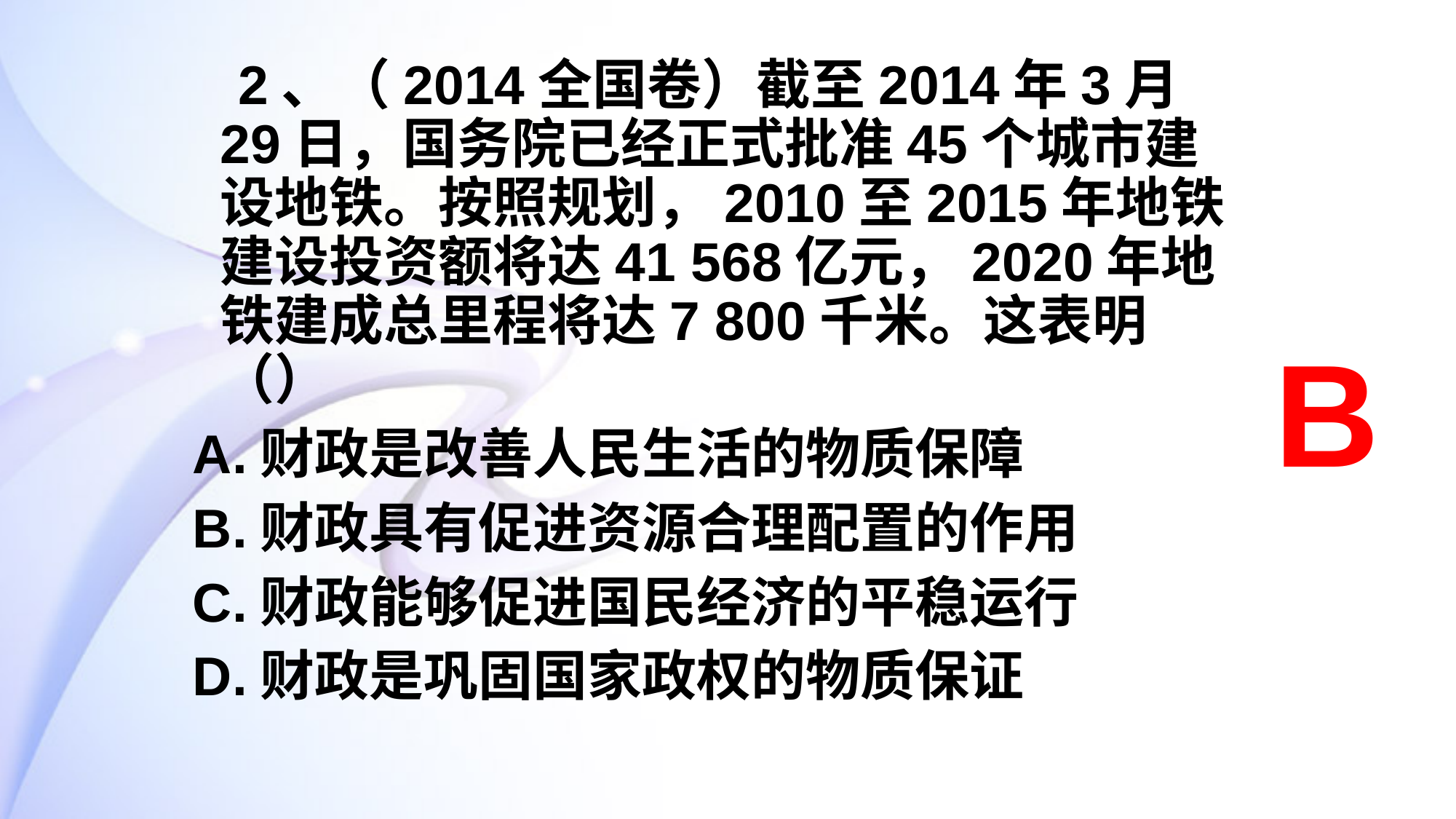

2、（2014全国卷）截至2014年3月29日，国务院已经正式批准45个城市建设地铁。按照规划，2010至2015年地铁建设投资额将达41 568亿元，2020年地铁建成总里程将达7 800千米。这表明（）
A.财政是改善人民生活的物质保障
B.财政具有促进资源合理配置的作用
C.财政能够促进国民经济的平稳运行
D.财政是巩固国家政权的物质保证
B